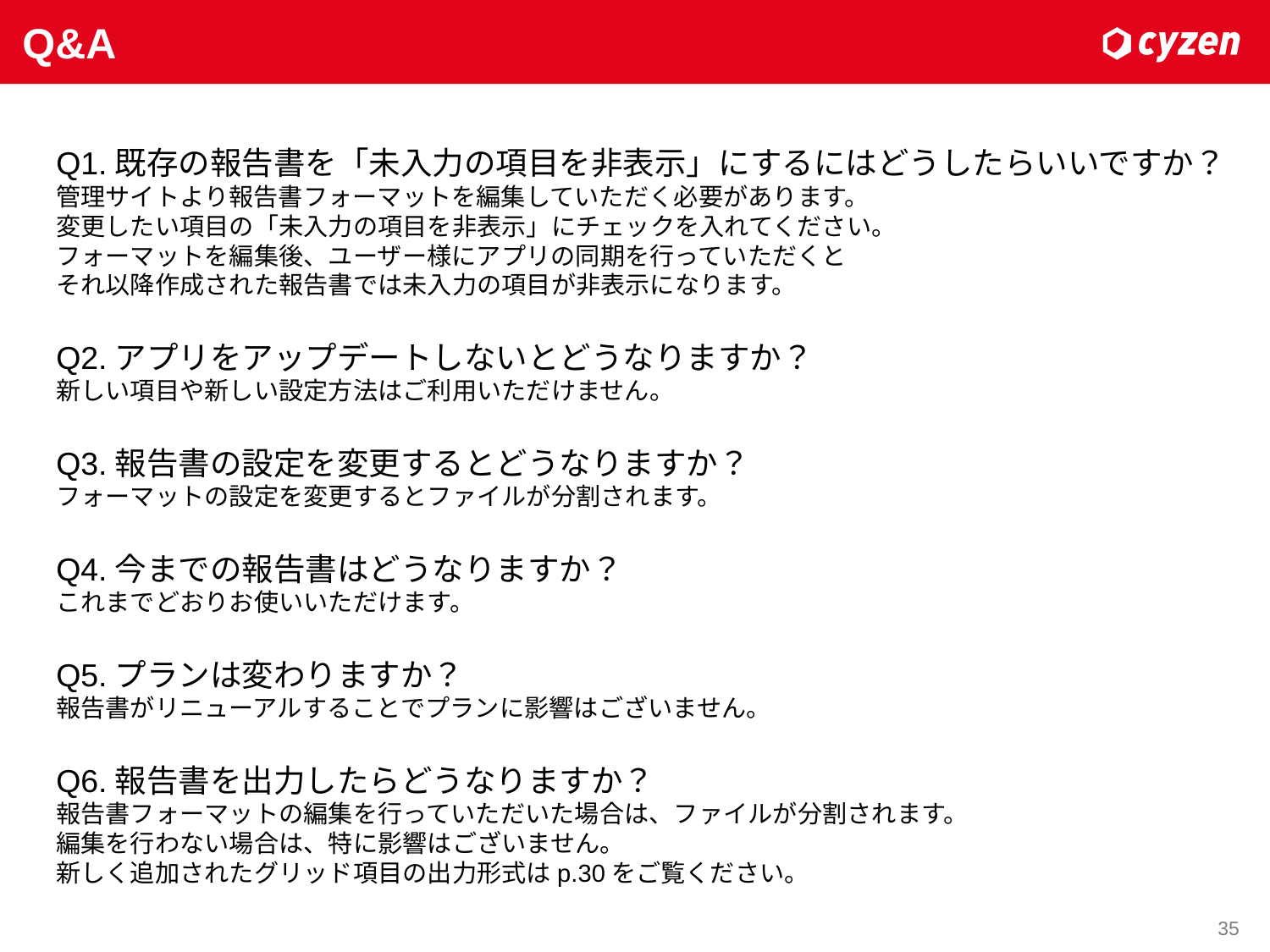

# Q&A
Q1.既存の報告書を「未入力の項目を非表示」にするにはどうしたらいいですか？
管理サイトより報告書フォーマットを編集していただく必要があります。
変更したい項目の「未入力の項目を非表示」にチェックを入れてください。
フォーマットを編集後、ユーザー様にアプリの同期を行っていただくと
それ以降作成された報告書では未入力の項目が非表示になります。

Q2.アプリをアップデートしないとどうなりますか？
新しい項目や新しい設定方法はご利用いただけません。

Q3.報告書の設定を変更するとどうなりますか？
フォーマットの設定を変更するとファイルが分割されます。

Q4.今までの報告書はどうなりますか？
これまでどおりお使いいただけます。

Q5.プランは変わりますか？
報告書がリニューアルすることでプランに影響はございません。

Q6.報告書を出力したらどうなりますか？
報告書フォーマットの編集を行っていただいた場合は、ファイルが分割されます。
編集を行わない場合は、特に影響はございません。
新しく追加されたグリッド項目の出力形式はp.30をご覧ください。